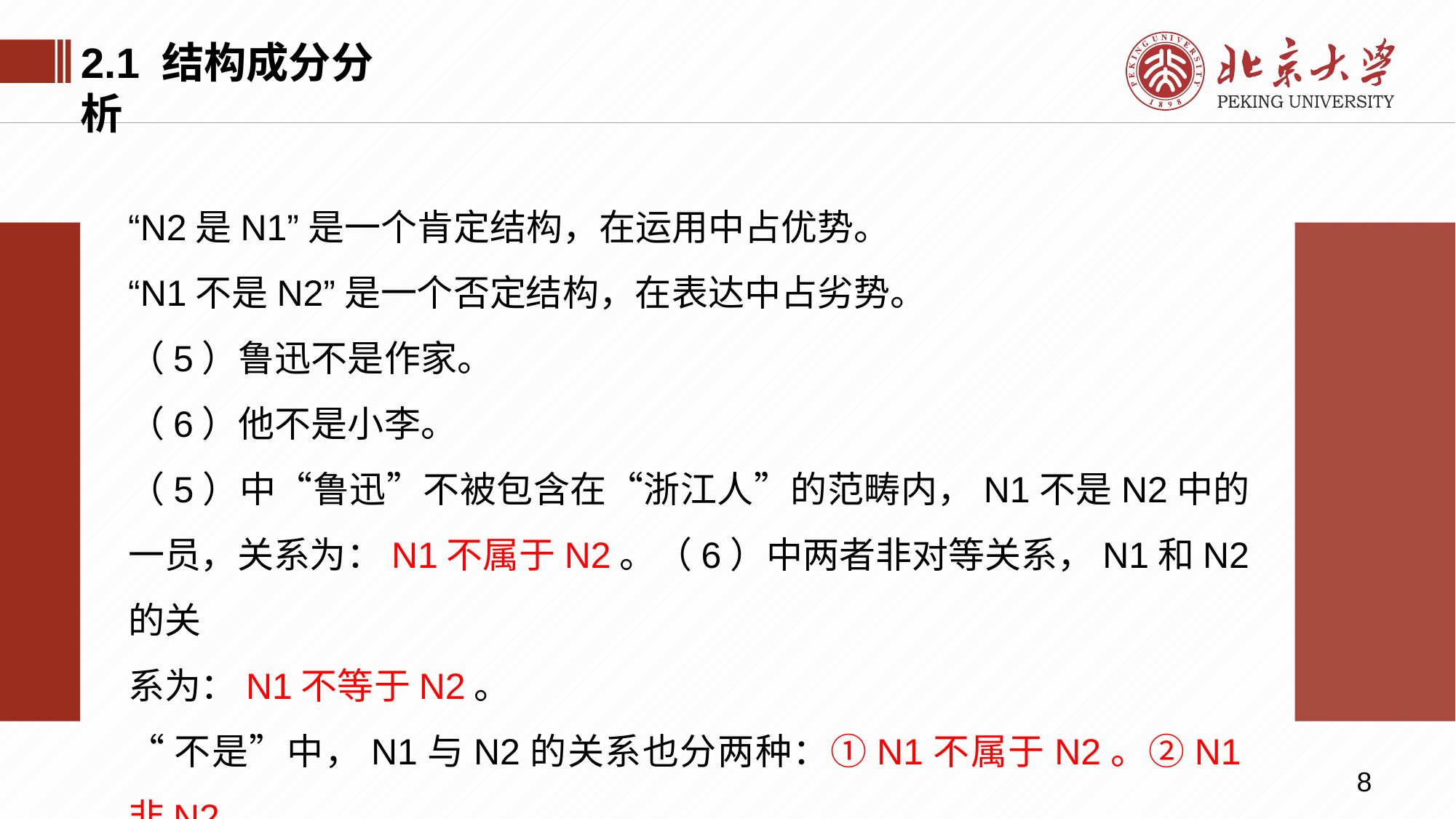

2.1 结构成分分析
“N2是N1”是一个肯定结构，在运用中占优势。
“N1不是N2”是一个否定结构，在表达中占劣势。
（5）鲁迅不是作家。
（6）他不是小李。
（5）中“鲁迅”不被包含在“浙江人”的范畴内，N1不是N2中的一员，关系为：N1不属于N2。（6）中两者非对等关系，N1和N2的关
系为：N1不等于N2。
“不是”中，N1与N2的关系也分两种：①N1不属于N2。②N1非N2。
8